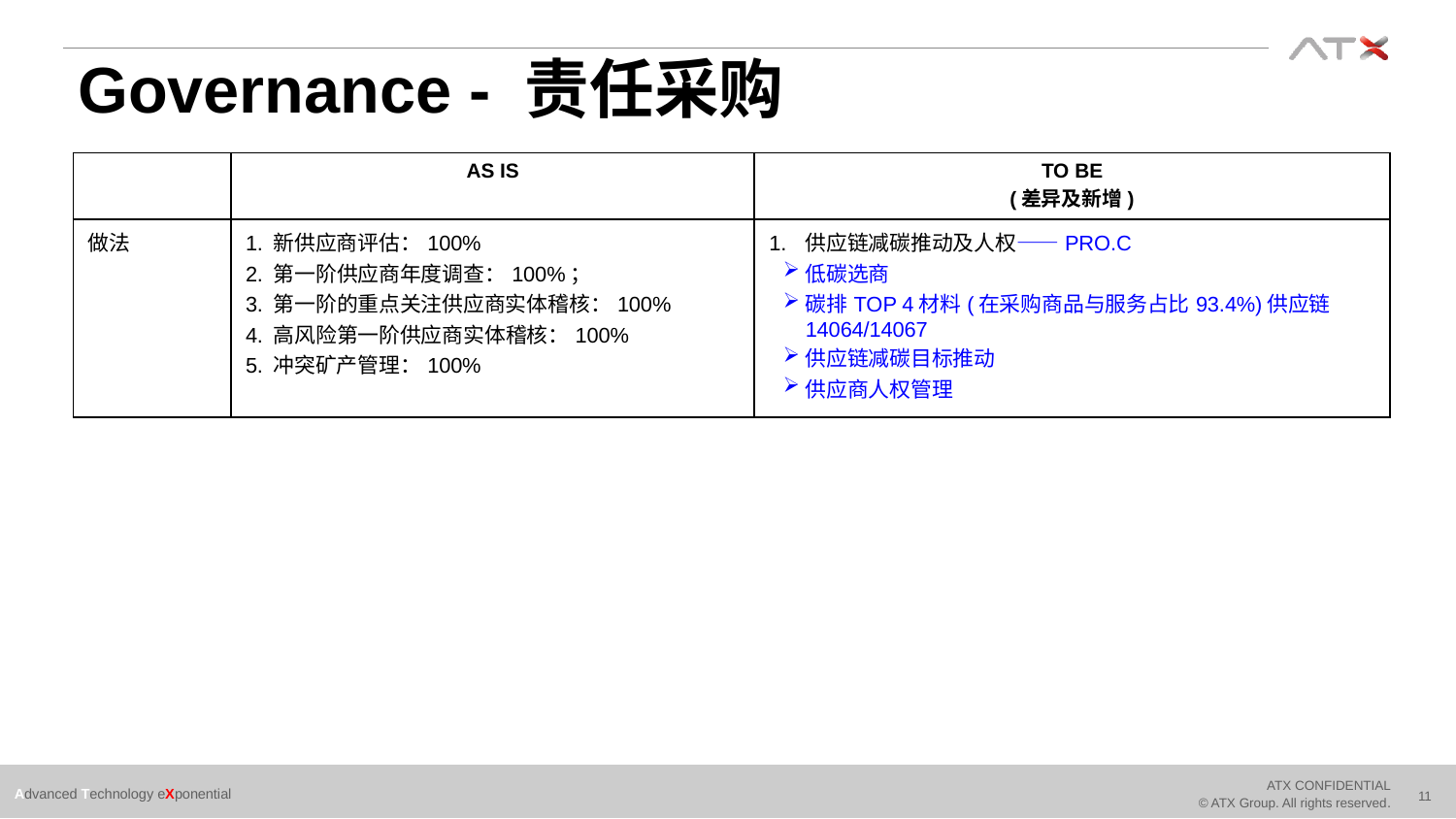

# Governance - 责任采购
|  | AS IS | TO BE (差异及新增) |
| --- | --- | --- |
| 做法 | 1. 新供应商评估：100% 2. 第一阶供应商年度调查：100%； 3. 第一阶的重点关注供应商实体稽核：100% 4. 高风险第一阶供应商实体稽核：100% 5. 冲突矿产管理：100% | 供应链减碳推动及人权——PRO.C 低碳选商 碳排TOP 4材料(在采购商品与服务占比93.4%)供应链14064/14067 供应链减碳目标推动 供应商人权管理 |